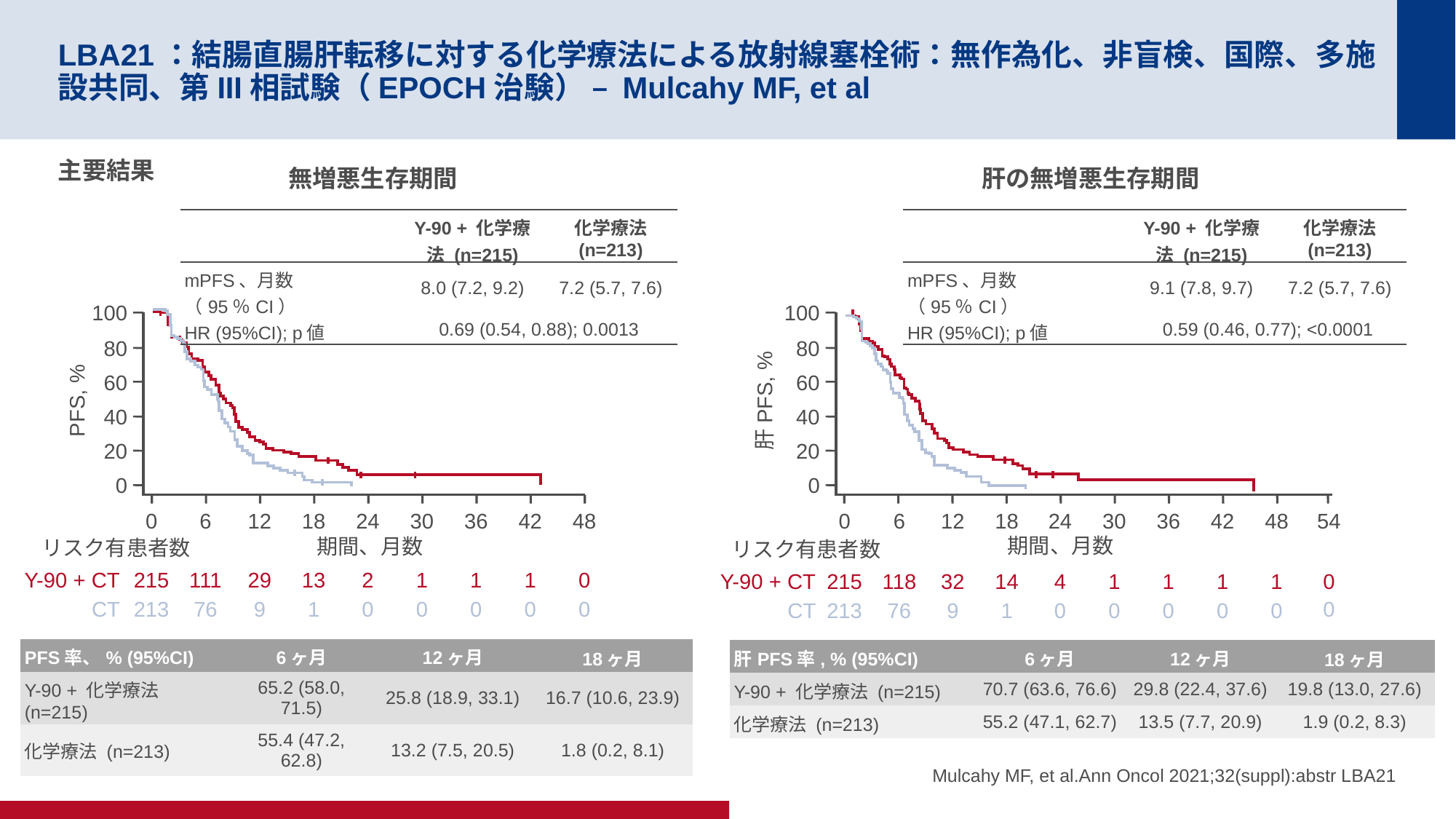

# LBA21：結腸直腸肝転移に対する化学療法による放射線塞栓術：無作為化、非盲検、国際、多施設共同、第III相試験（EPOCH治験） – Mulcahy MF, et al
主要結果
無増悪生存期間
肝の無増悪生存期間
|  | Y-90 + 化学療法 (n=215) | 化学療法 (n=213) |
| --- | --- | --- |
| mPFS、月数 （95％CI） | 8.0 (7.2, 9.2) | 7.2 (5.7, 7.6) |
| HR (95%CI); p値 | 0.69 (0.54, 0.88); 0.0013 |  |
|  | Y-90 + 化学療法 (n=215) | 化学療法 (n=213) |
| --- | --- | --- |
| mPFS、月数 （95％CI） | 9.1 (7.8, 9.7) | 7.2 (5.7, 7.6) |
| HR (95%CI); p値 | 0.59 (0.46, 0.77); <0.0001 |  |
100

80

60

PFS, %
40

20

0

0
6
12
18
24
30
36
42
48
期間、月数
Y-90 + CT
215
111
29
13
2
1
1
1
0
CT
213
76
9
1
0
0
0
0
0
100

80

60

肝PFS, %
40

20

0

0
6
12
18
24
30
36
42
48
期間、月数
Y-90 + CT
215
118
32
14
4
1
1
1
1
CT
213
76
9
1
0
0
0
0
0

54
リスク有患者数
リスク有患者数
0
0
| PFS率、% (95%CI) | 6ヶ月 | 12ヶ月 | 18ヶ月 |
| --- | --- | --- | --- |
| Y-90 + 化学療法 (n=215) | 65.2 (58.0, 71.5) | 25.8 (18.9, 33.1) | 16.7 (10.6, 23.9) |
| 化学療法 (n=213) | 55.4 (47.2, 62.8) | 13.2 (7.5, 20.5) | 1.8 (0.2, 8.1) |
| 肝PFS率, % (95%CI) | 6ヶ月 | 12ヶ月 | 18ヶ月 |
| --- | --- | --- | --- |
| Y-90 + 化学療法 (n=215) | 70.7 (63.6, 76.6) | 29.8 (22.4, 37.6) | 19.8 (13.0, 27.6) |
| 化学療法 (n=213) | 55.2 (47.1, 62.7) | 13.5 (7.7, 20.9) | 1.9 (0.2, 8.3) |
Mulcahy MF, et al.Ann Oncol 2021;32(suppl):abstr LBA21